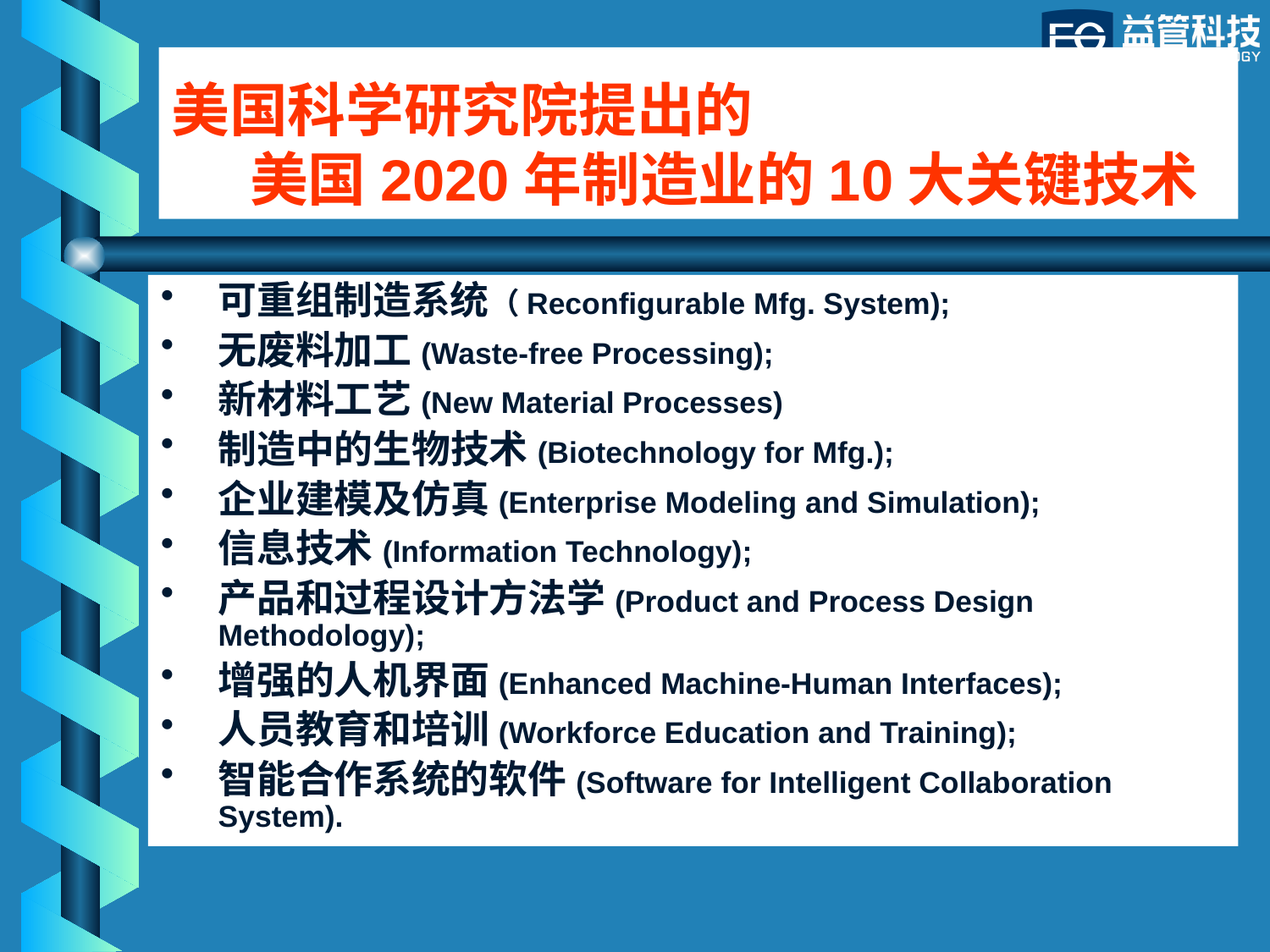

# 美国科学研究院提出的 美国2020年制造业的10大关键技术
可重组制造系统（Reconfigurable Mfg. System);
无废料加工(Waste-free Processing);
新材料工艺(New Material Processes)
制造中的生物技术(Biotechnology for Mfg.);
企业建模及仿真(Enterprise Modeling and Simulation);
信息技术(Information Technology);
产品和过程设计方法学(Product and Process Design Methodology);
增强的人机界面(Enhanced Machine-Human Interfaces);
人员教育和培训(Workforce Education and Training);
智能合作系统的软件(Software for Intelligent Collaboration System).